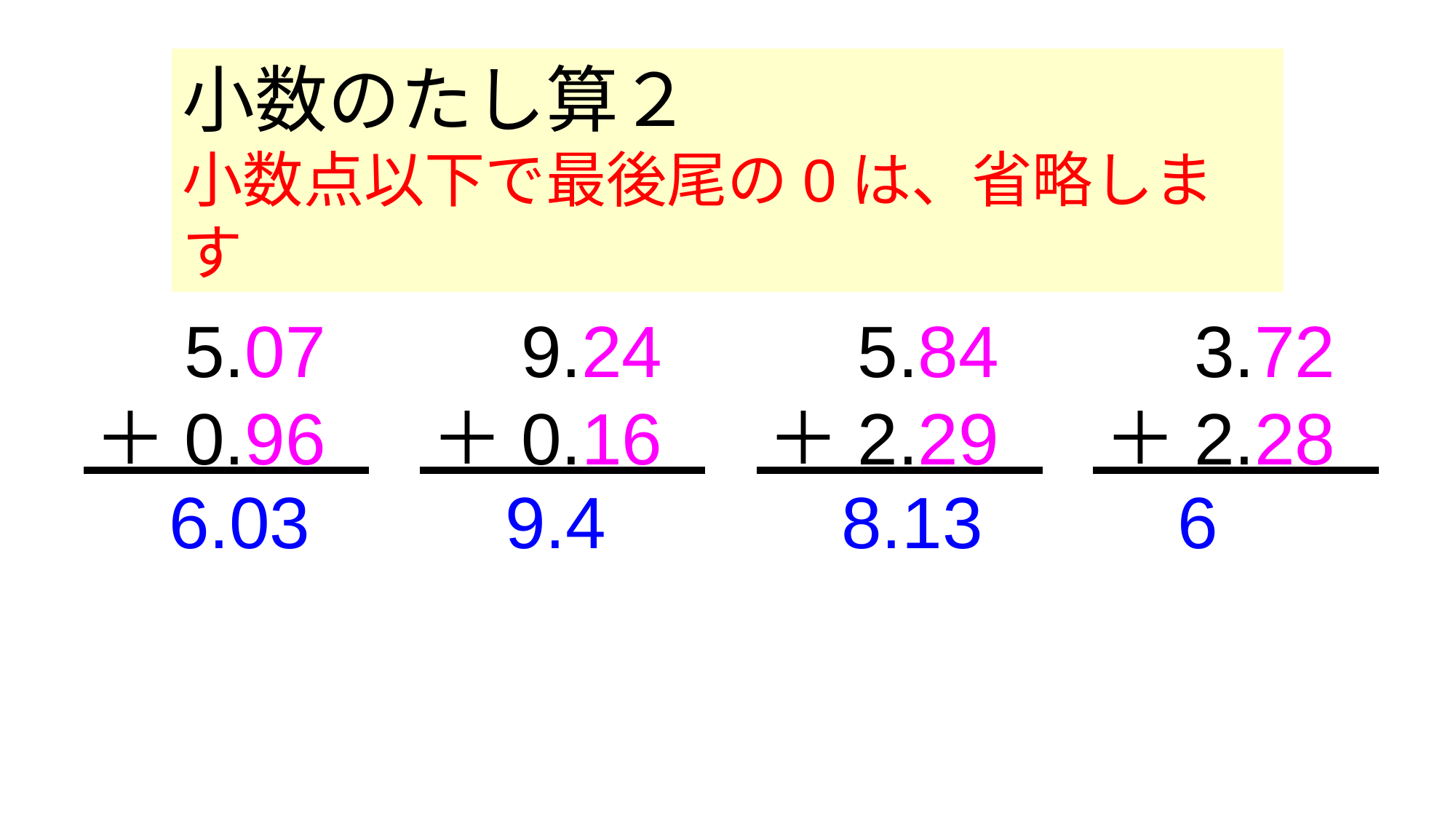

小数のたし算２
小数点以下で最後尾の0は、省略します
　5.07
＋0.96
　9.24
＋0.16
　5.84
＋2.29
　3.72
＋2.28
6.03
9.4
8.13
6